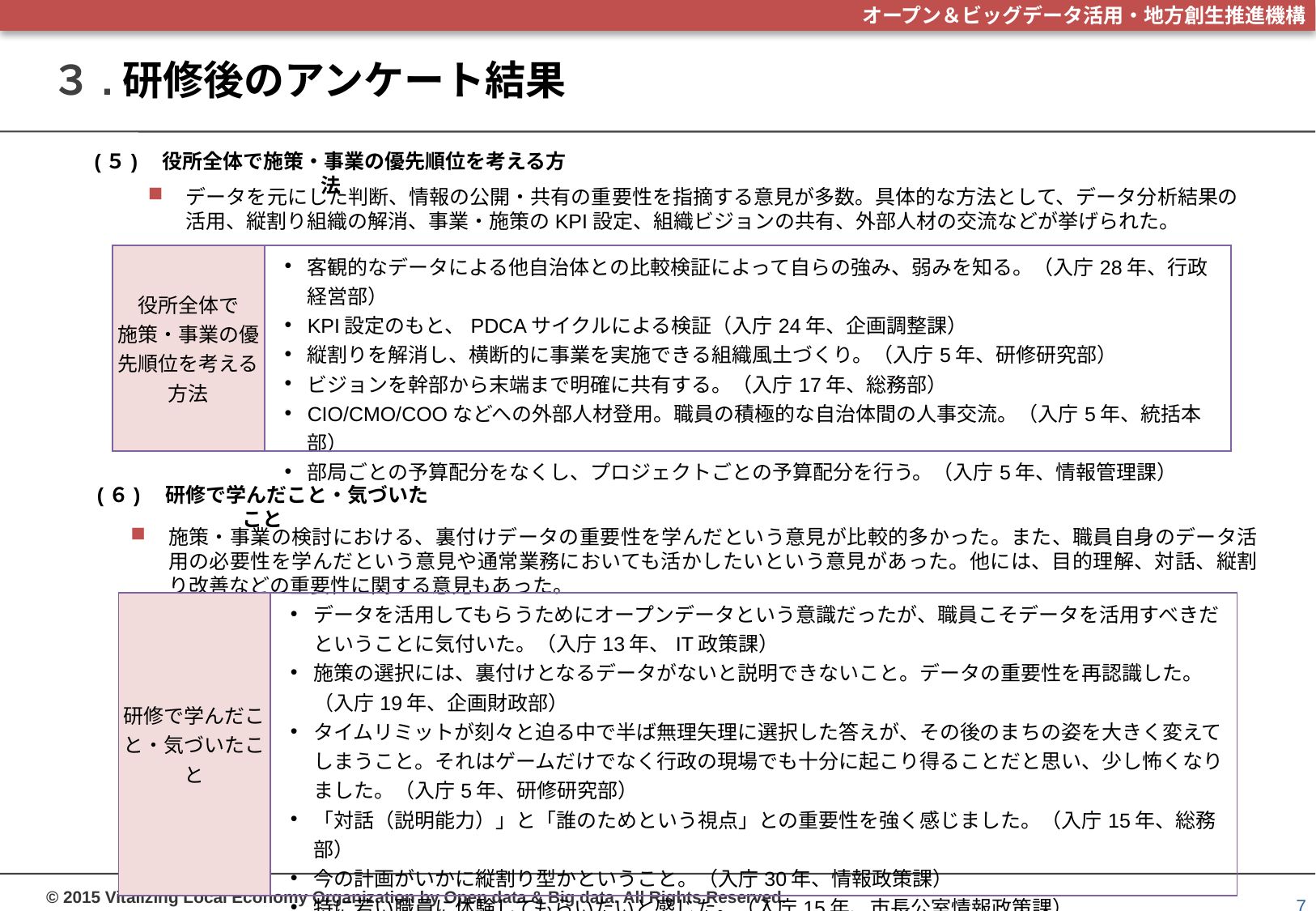

# ３.研修後のアンケート結果
(５)　役所全体で施策・事業の優先順位を考える方法
データを元にした判断、情報の公開・共有の重要性を指摘する意見が多数。具体的な方法として、データ分析結果の活用、縦割り組織の解消、事業・施策のKPI設定、組織ビジョンの共有、外部人材の交流などが挙げられた。
| 役所全体で 施策・事業の優先順位を考える方法 | 客観的なデータによる他自治体との比較検証によって自らの強み、弱みを知る。（入庁28年、行政経営部） KPI設定のもと、PDCAサイクルによる検証（入庁24年、企画調整課） 縦割りを解消し、横断的に事業を実施できる組織風土づくり。（入庁5年、研修研究部） ビジョンを幹部から末端まで明確に共有する。（入庁17年、総務部） CIO/CMO/COOなどへの外部人材登用。職員の積極的な自治体間の人事交流。（入庁5年、統括本部） 部局ごとの予算配分をなくし、プロジェクトごとの予算配分を行う。（入庁5年、情報管理課） |
| --- | --- |
(６)　研修で学んだこと・気づいたこと
施策・事業の検討における、裏付けデータの重要性を学んだという意見が比較的多かった。また、職員自身のデータ活用の必要性を学んだという意見や通常業務においても活かしたいという意見があった。他には、目的理解、対話、縦割り改善などの重要性に関する意見もあった。
| 研修で学んだこと・気づいたこと | データを活用してもらうためにオープンデータという意識だったが、職員こそデータを活用すべきだということに気付いた。（入庁13年、IT政策課） 施策の選択には、裏付けとなるデータがないと説明できないこと。データの重要性を再認識した。（入庁19年、企画財政部） タイムリミットが刻々と迫る中で半ば無理矢理に選択した答えが、その後のまちの姿を大きく変えてしまうこと。それはゲームだけでなく行政の現場でも十分に起こり得ることだと思い、少し怖くなりました。（入庁5年、研修研究部） 「対話（説明能力）」と「誰のためという視点」との重要性を強く感じました。（入庁15年、総務部） 今の計画がいかに縦割り型かということ。（入庁30年、情報政策課） 特に若い職員に体験してもらいたいと感じた。（入庁15年、市長公室情報政策課） 通常業務でも活かしていきたいと思う。（入庁3年、総務部） |
| --- | --- |
7